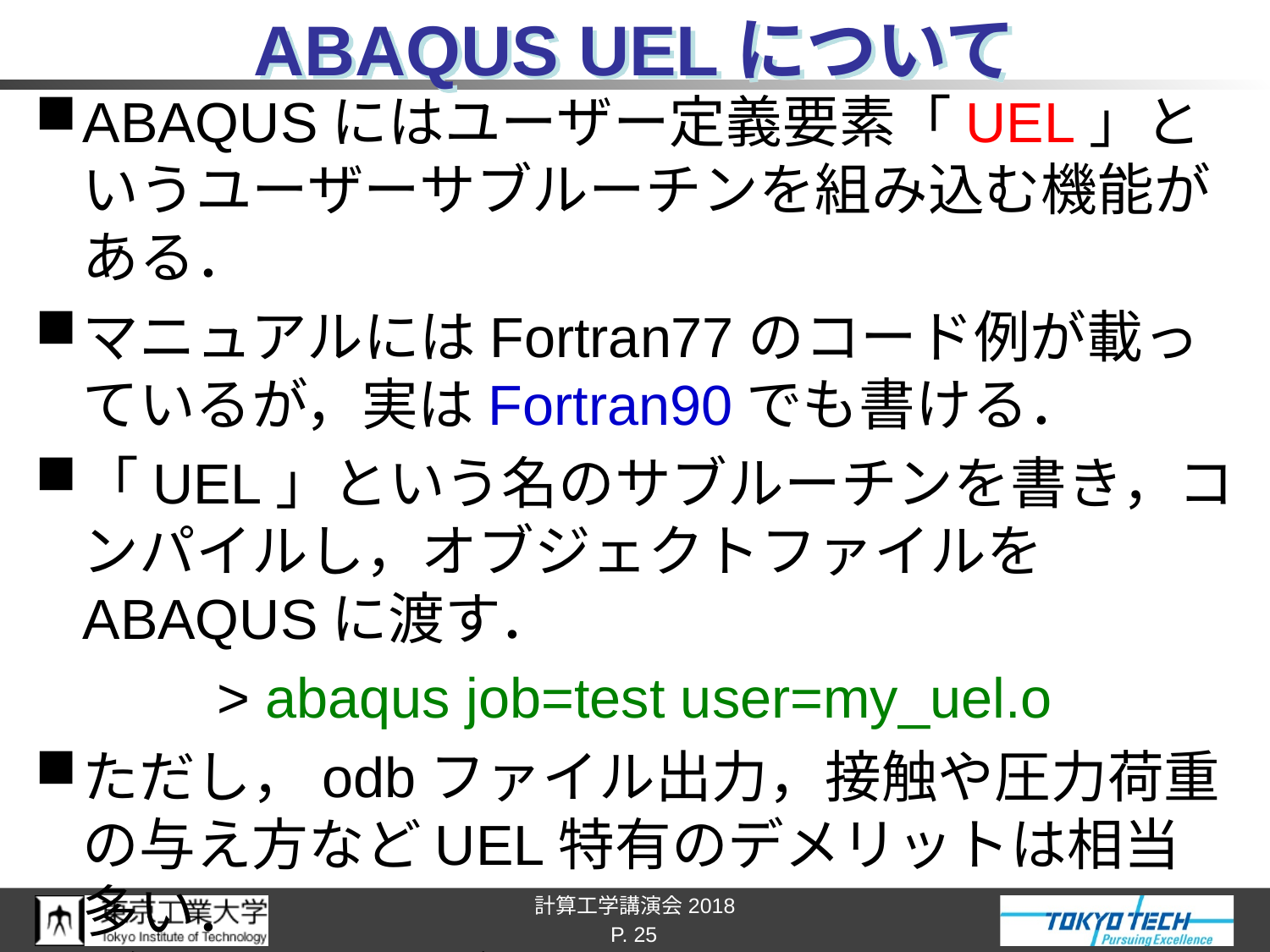

# ABAQUS UELについて
ABAQUSにはユーザー定義要素「UEL」というユーザーサブルーチンを組み込む機能がある．
マニュアルにはFortran77のコード例が載っているが，実はFortran90でも書ける．
「UEL」という名のサブルーチンを書き，コンパイルし，オブジェクトファイルをABAQUSに渡す．
> abaqus job=test user=my_uel.o
ただし，odbファイル出力，接触や圧力荷重の与え方などUEL特有のデメリットは相当多い．
（詳細は割愛．）
P. 25